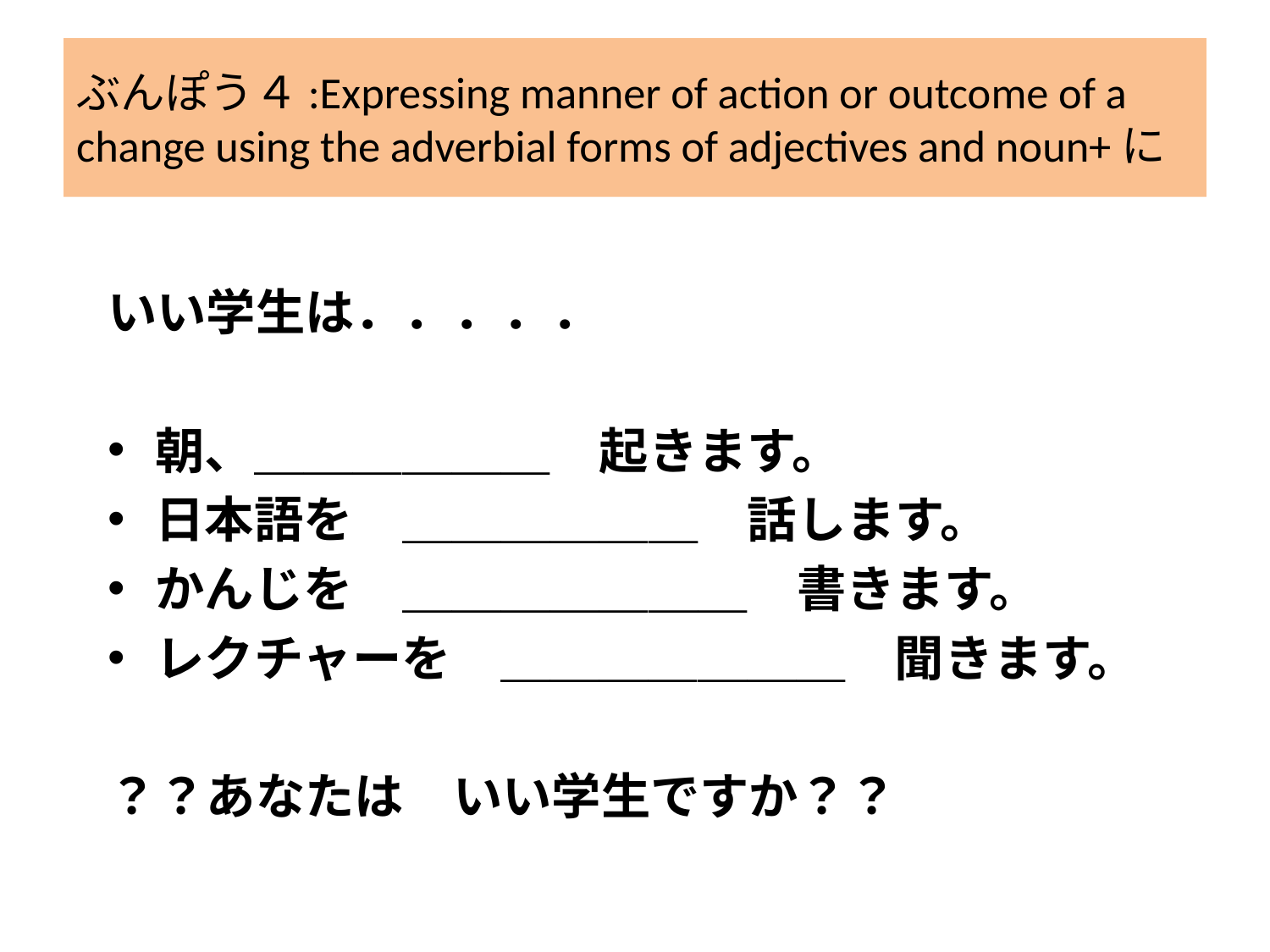

# ぶんぽう４:Expressing manner of action or outcome of a change using the adverbial forms of adjectives and noun+に
いい学生は．．．．．

朝、＿＿＿＿＿＿　起きます。
日本語を　＿＿＿＿＿＿　話します。
かんじを　＿＿＿＿＿＿＿　書きます。
レクチャーを　＿＿＿＿＿＿＿　聞きます。

？？あなたは　いい学生ですか？？